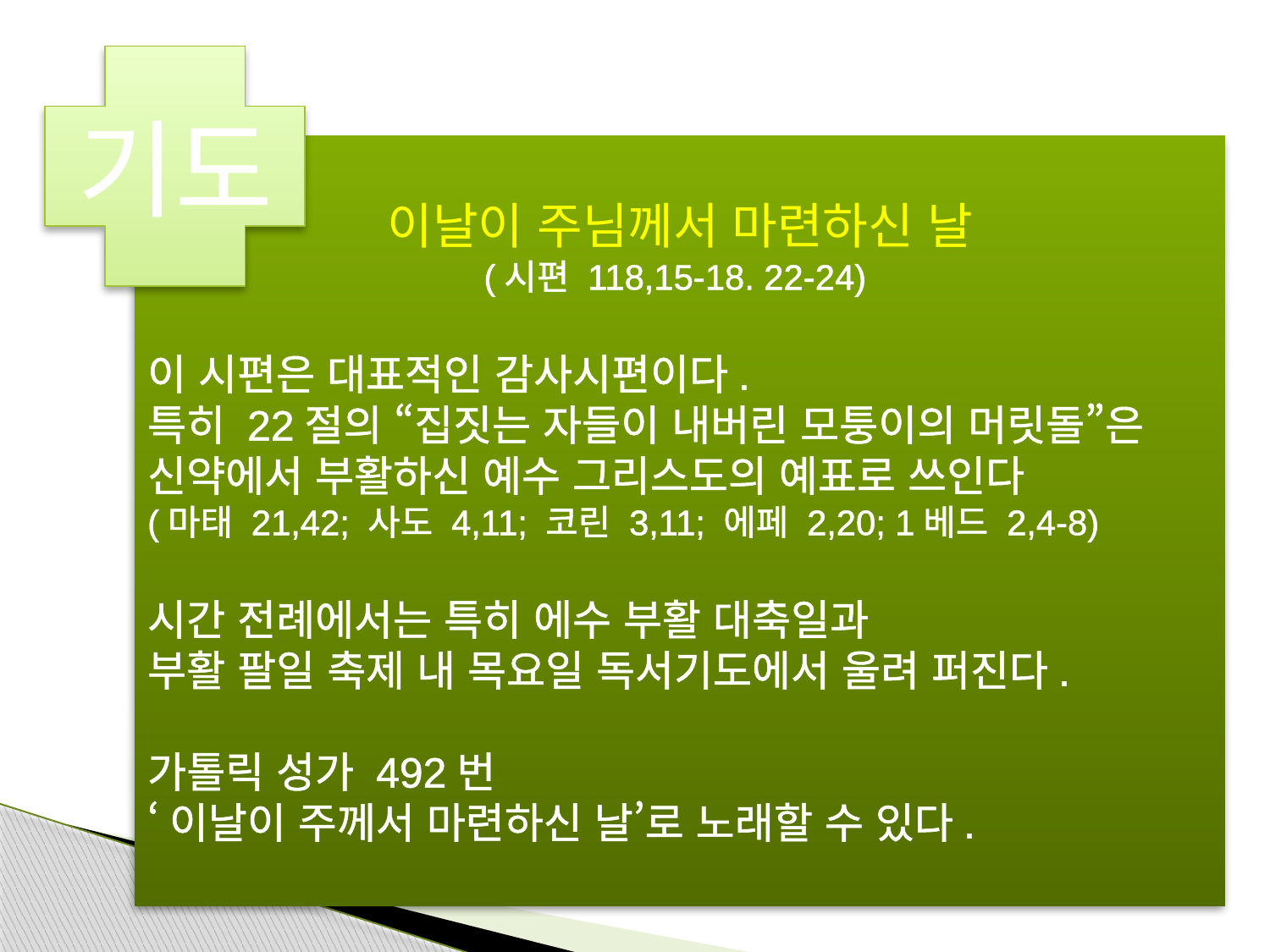

기도
이날이 주님께서 마련하신 날
(시편 118,15-18. 22-24)

이 시편은 대표적인 감사시편이다.
특히 22절의 “집짓는 자들이 내버린 모퉁이의 머릿돌”은 신약에서 부활하신 예수 그리스도의 예표로 쓰인다
(마태 21,42; 사도 4,11; 코린 3,11; 에페 2,20; 1베드 2,4-8)

시간 전례에서는 특히 에수 부활 대축일과
부활 팔일 축제 내 목요일 독서기도에서 울려 퍼진다.

가톨릭 성가 492번
‘이날이 주께서 마련하신 날’로 노래할 수 있다.